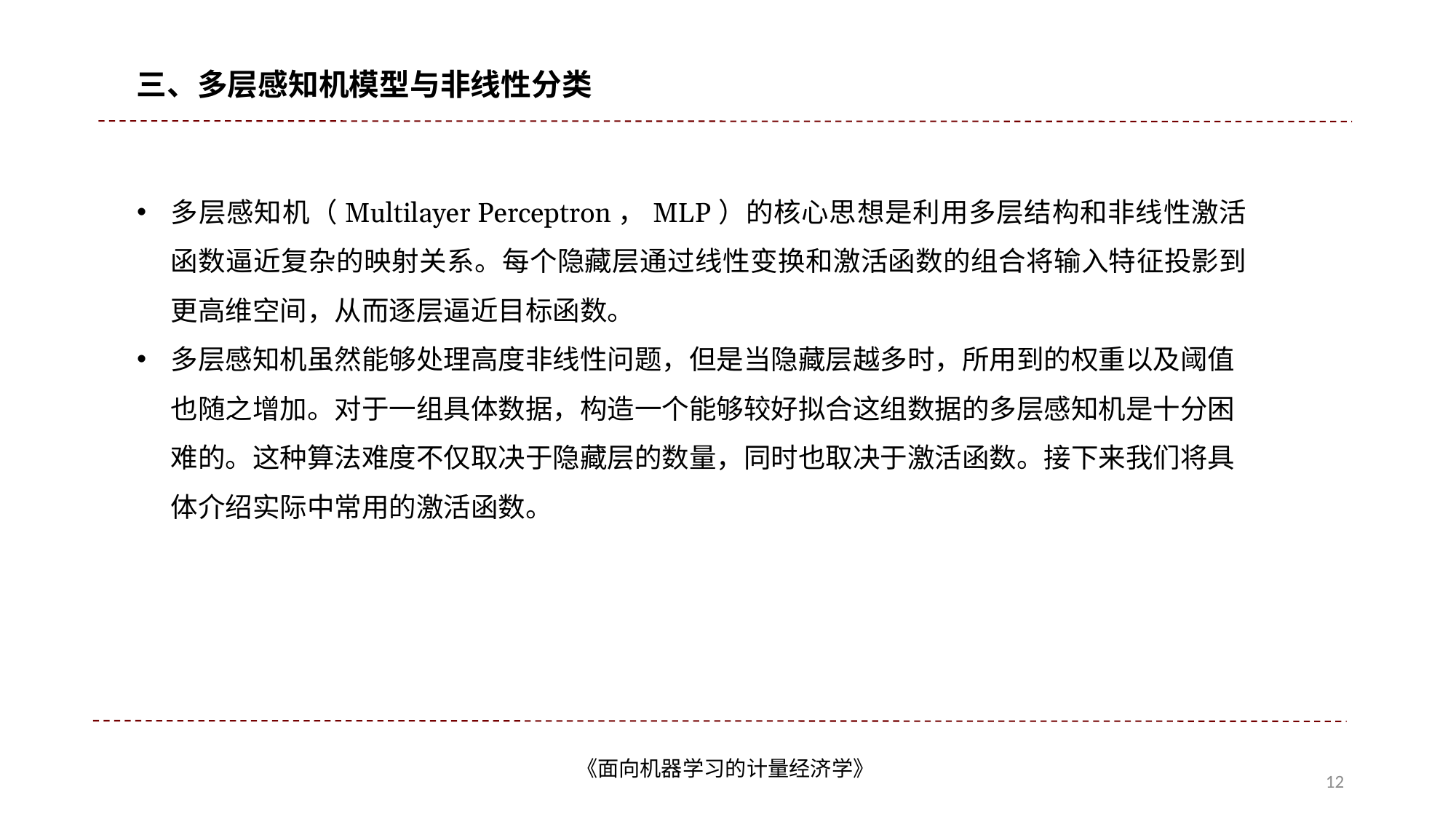

三、多层感知机模型与非线性分类
多层感知机（Multilayer Perceptron，MLP）的核心思想是利用多层结构和非线性激活函数逼近复杂的映射关系。每个隐藏层通过线性变换和激活函数的组合将输入特征投影到更高维空间，从而逐层逼近目标函数。
多层感知机虽然能够处理高度非线性问题，但是当隐藏层越多时，所用到的权重以及阈值也随之增加。对于一组具体数据，构造一个能够较好拟合这组数据的多层感知机是十分困难的。这种算法难度不仅取决于隐藏层的数量，同时也取决于激活函数。接下来我们将具体介绍实际中常用的激活函数。

2025年7月
《面向机器学习的计量经济学》
12